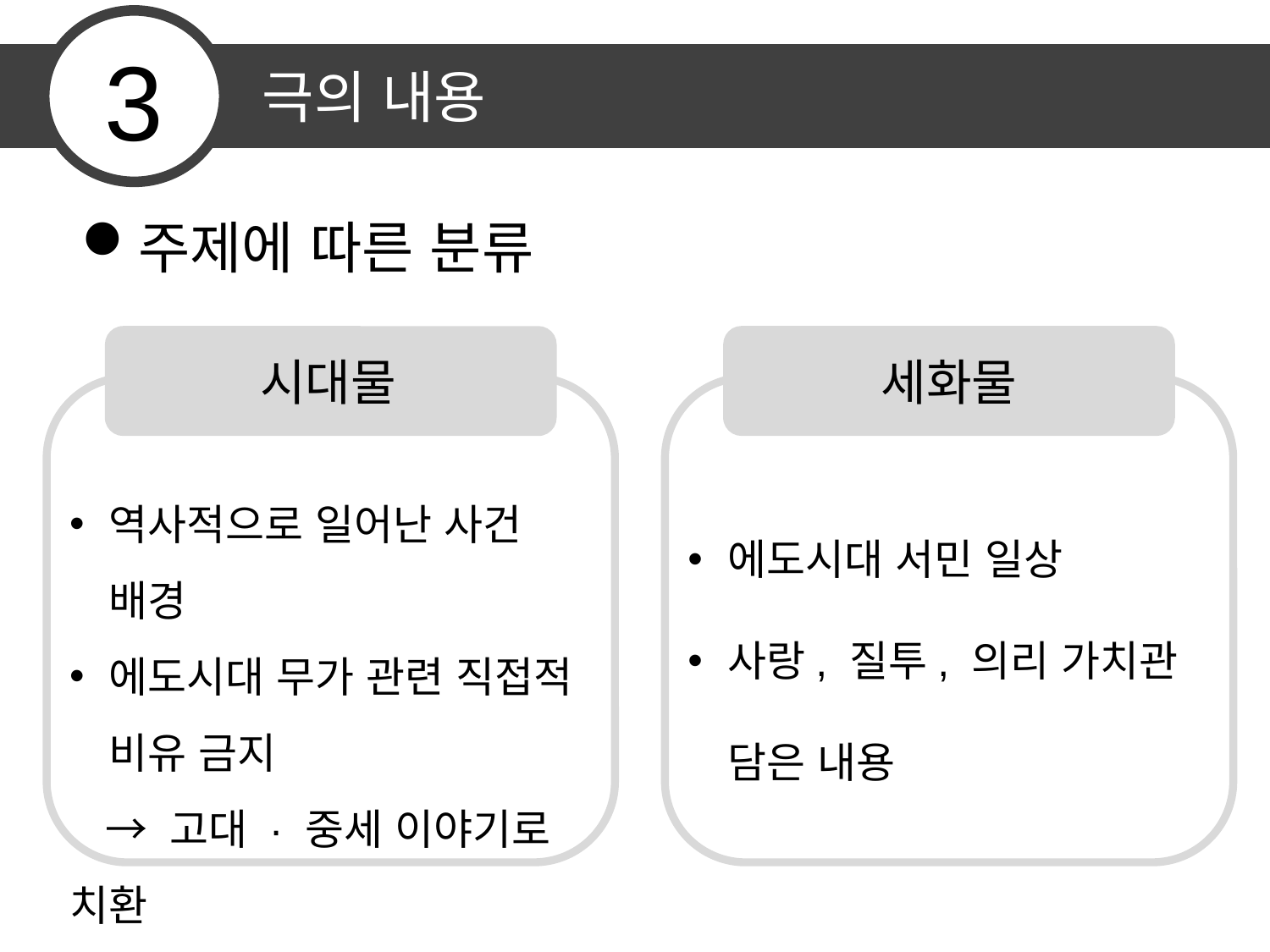

3

극의 내용
주제에 따른 분류

세화물

에도시대 서민 일상
사랑, 질투, 의리 가치관 담은 내용

시대물

역사적으로 일어난 사건 배경
에도시대 무가 관련 직접적 비유 금지
   → 고대 · 중세 이야기로 치환